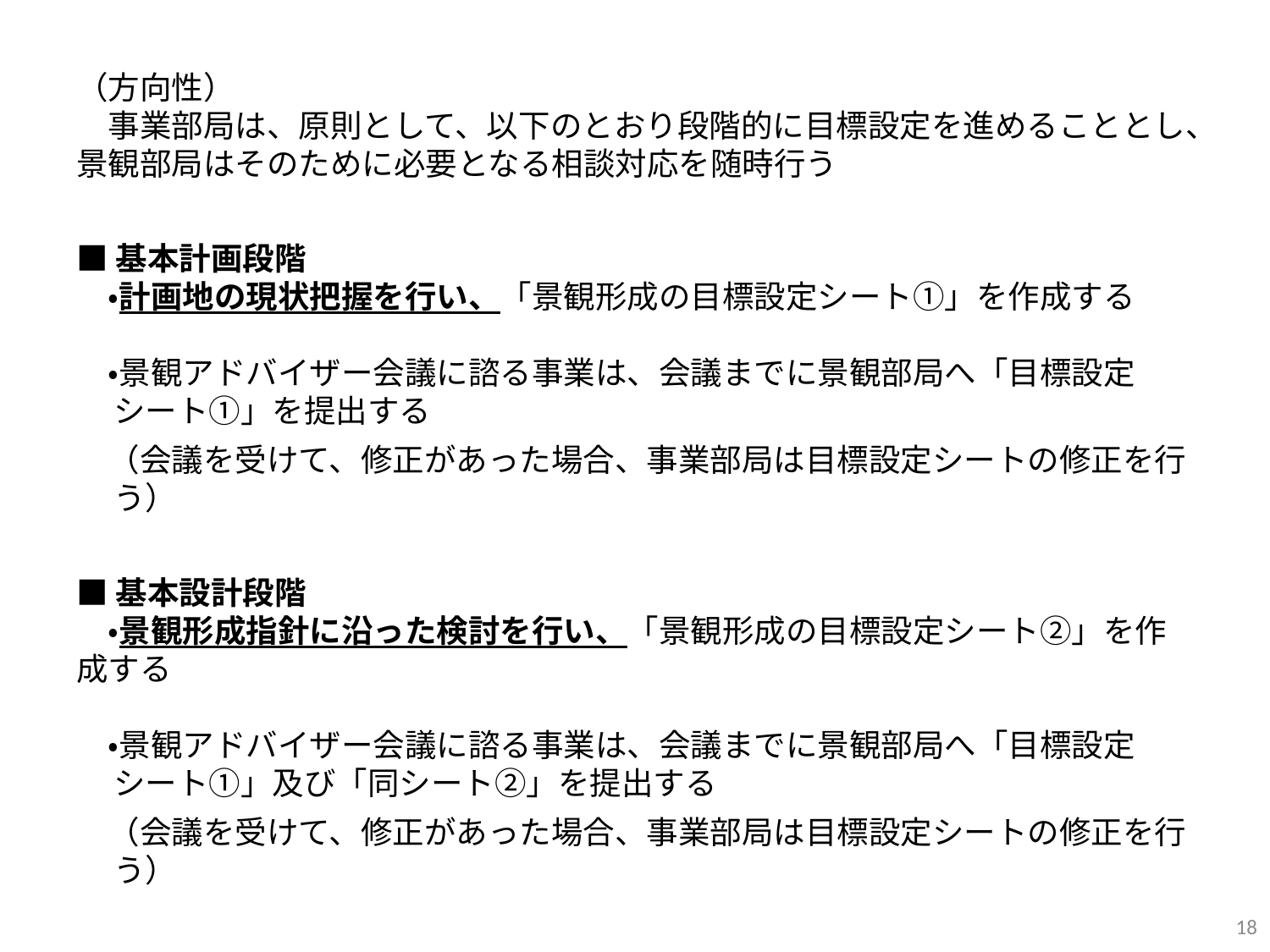

（方向性）
　事業部局は、原則として、以下のとおり段階的に目標設定を進めることとし、
景観部局はそのために必要となる相談対応を随時行う

■基本計画段階
　・計画地の現状把握を行い、「景観形成の目標設定シート①」を作成する

　・景観アドバイザー会議に諮る事業は、会議までに景観部局へ「目標設定シート①」を提出する
　（会議を受けて、修正があった場合、事業部局は目標設定シートの修正を行う）

■基本設計段階
　・景観形成指針に沿った検討を行い、「景観形成の目標設定シート②」を作成する

　・景観アドバイザー会議に諮る事業は、会議までに景観部局へ「目標設定シート①」及び「同シート②」を提出する
　（会議を受けて、修正があった場合、事業部局は目標設定シートの修正を行う）

18